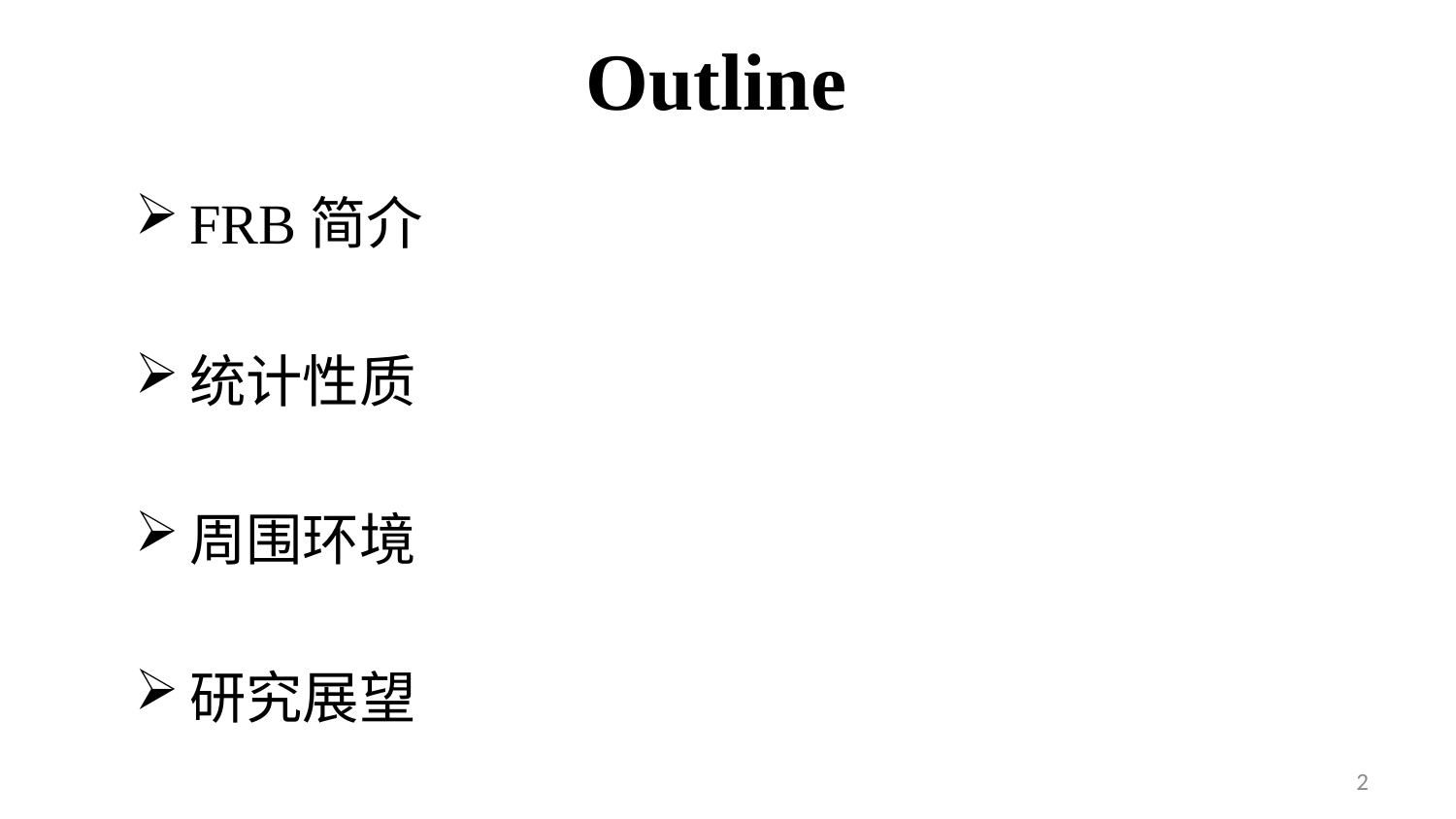

# Outline
FRB简介

统计性质

周围环境

研究展望
2